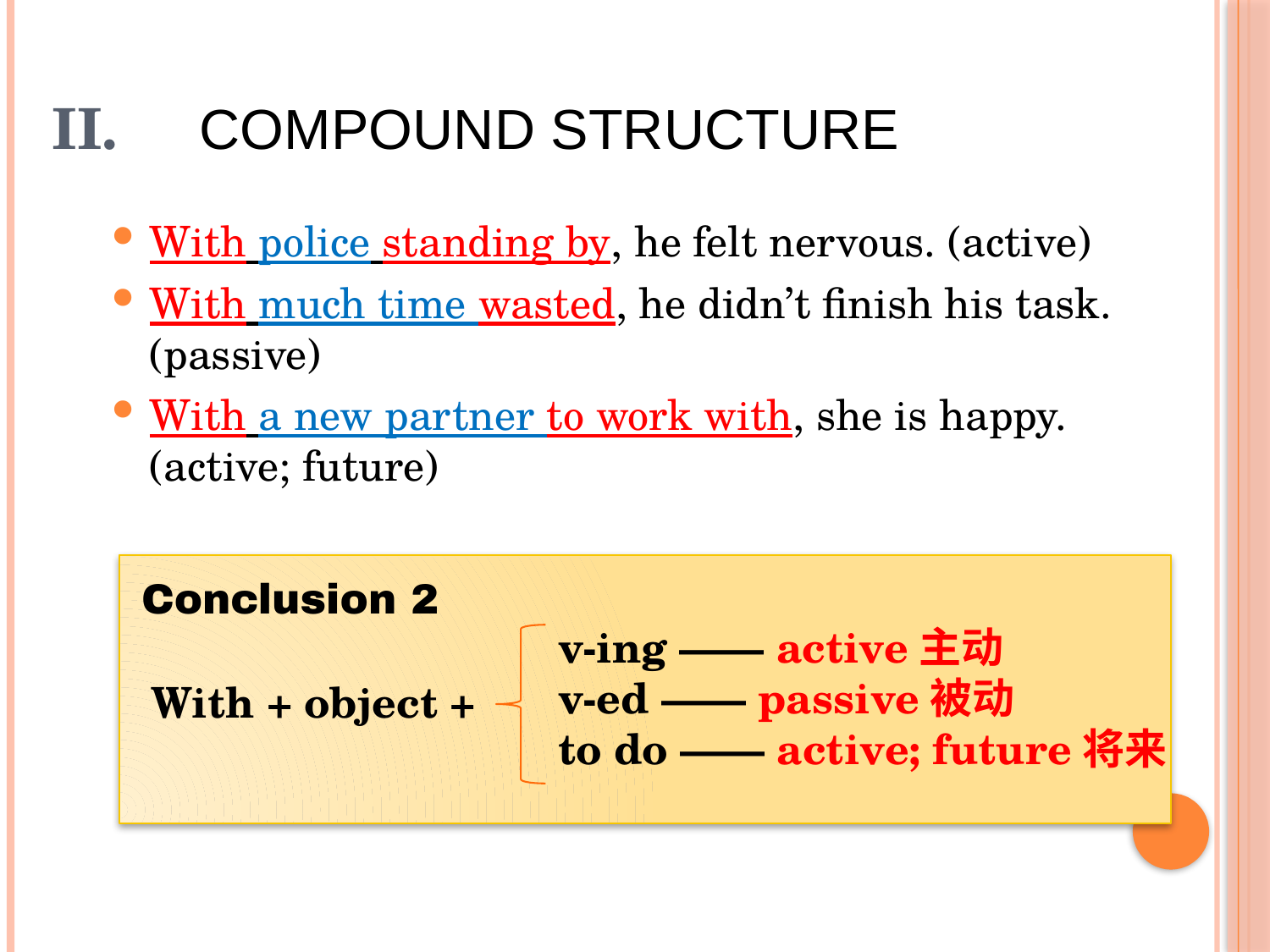

# II.     compound structure
With police standing by, he felt nervous. (active)
With much time wasted, he didn’t finish his task. (passive)
With a new partner to work with, she is happy. (active; future)

Conclusion 2
v-ing —— active主动
v-ed —— passive被动
to do —— active; future将来

With + object +